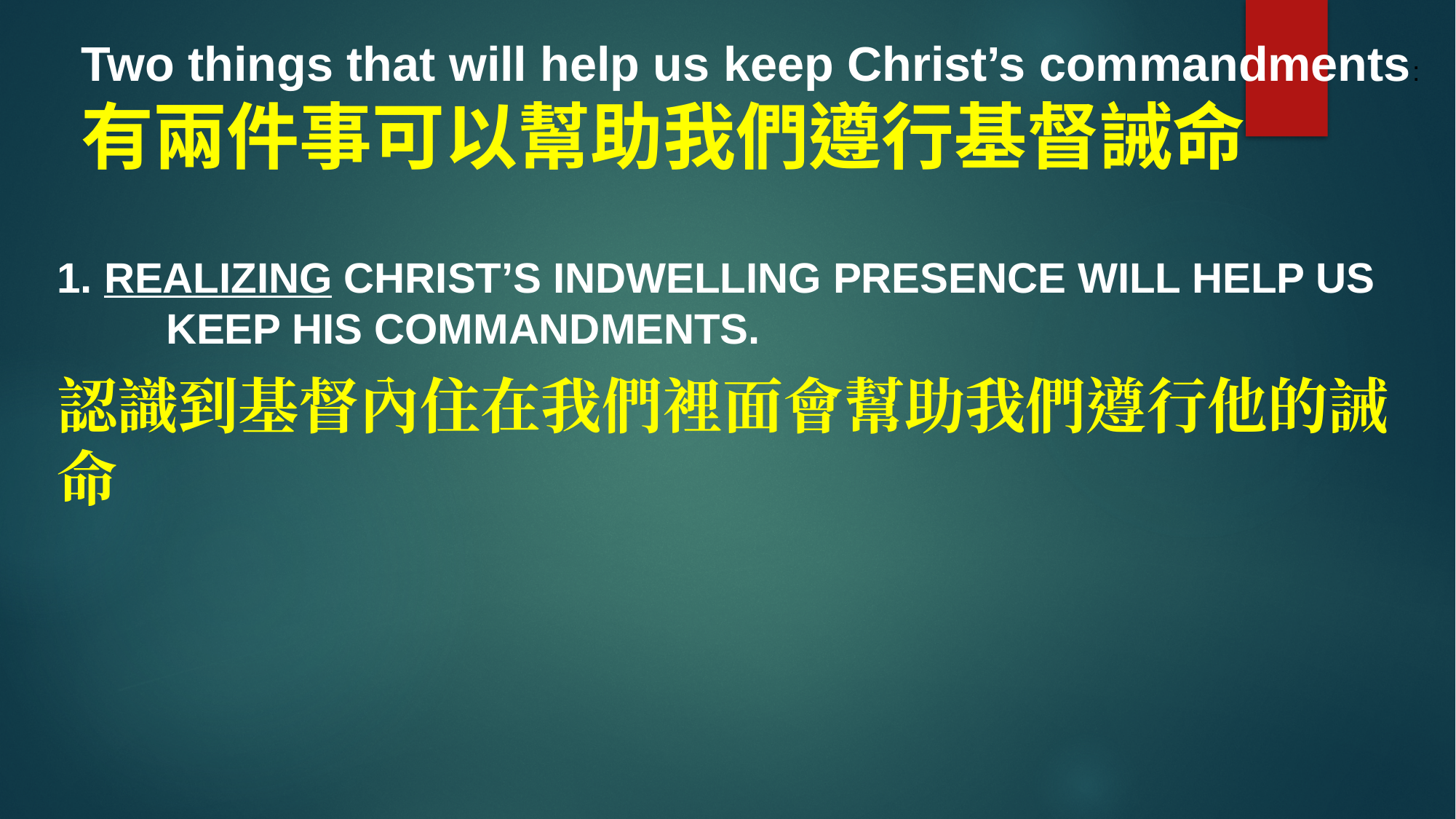

# Two things that will help us keep Christ’s commandments: 有兩件事可以幫助我們遵行基督誡命
1. REALIZING CHRIST’S INDWELLING PRESENCE WILL HELP US 	KEEP HIS COMMANDMENTS.
認識到基督內住在我們裡面會幫助我們遵行他的誡命